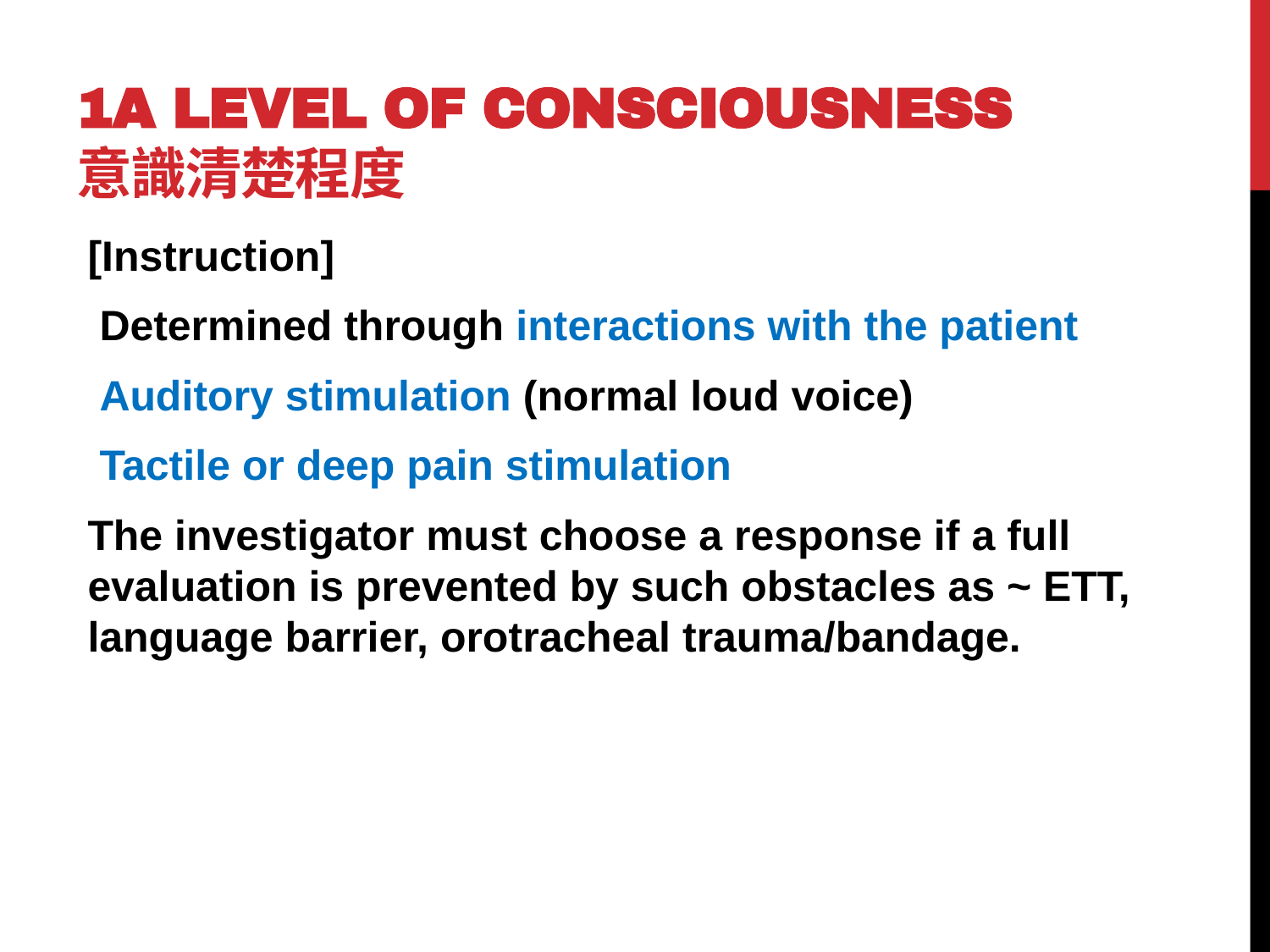

# 1a Level of Consciousness 意識清楚程度
[Instruction]
 Determined through interactions with the patient
 Auditory stimulation (normal loud voice)
 Tactile or deep pain stimulation
The investigator must choose a response if a full evaluation is prevented by such obstacles as ~ ETT, language barrier, orotracheal trauma/bandage.